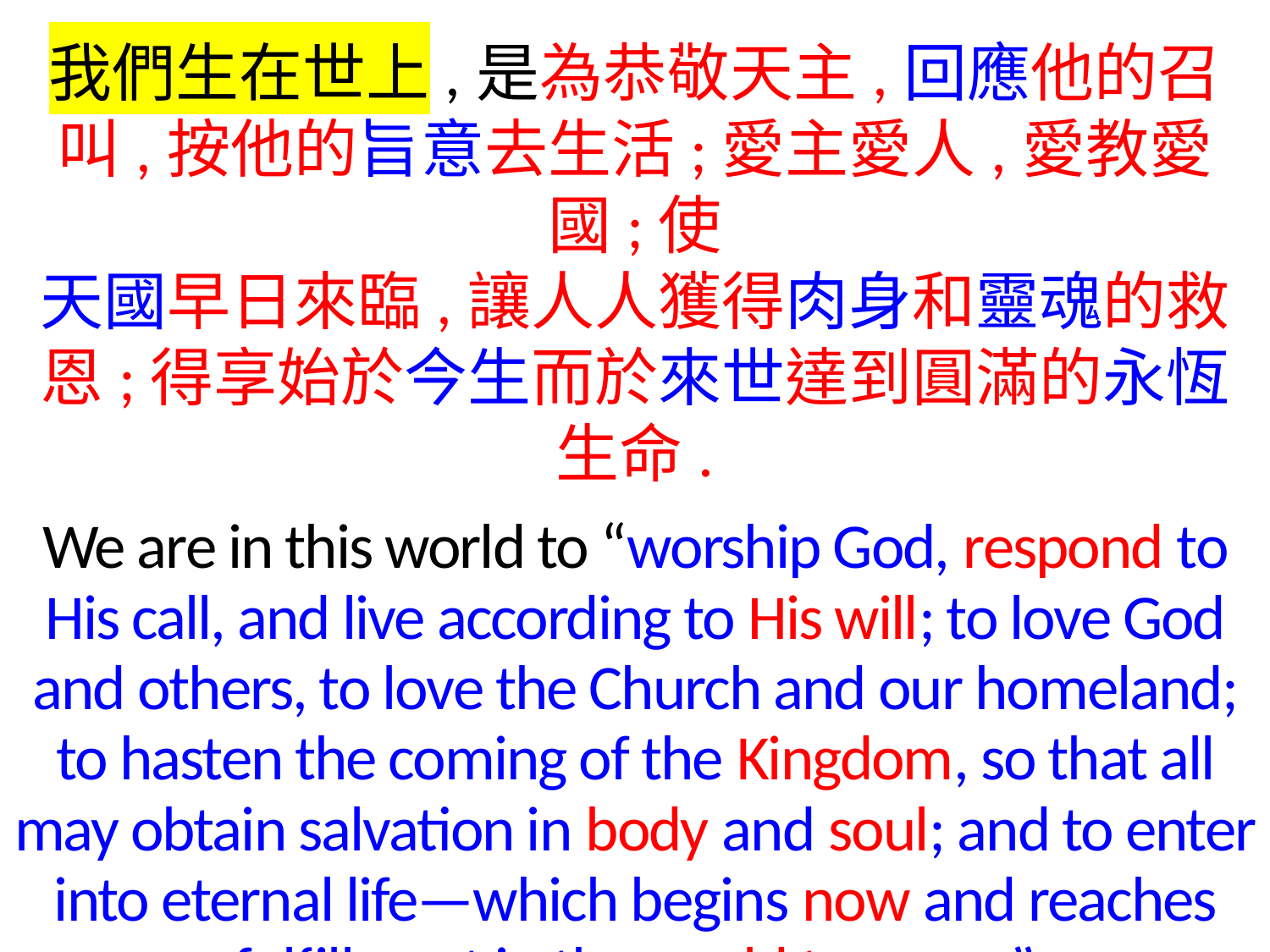

我們生在世上,是為恭敬天主,回應他的召叫,按他的旨意去生活;愛主愛人,愛教愛國;使
天國早日來臨,讓人人獲得肉身和靈魂的救恩;得享始於今生而於來世達到圓滿的永恆生命.
We are in this world to “worship God, respond to His call, and live according to His will; to love God and others, to love the Church and our homeland; to hasten the coming of the Kingdom, so that all may obtain salvation in body and soul; and to enter into eternal life—which begins now and reaches fulfillment in the world to come.”